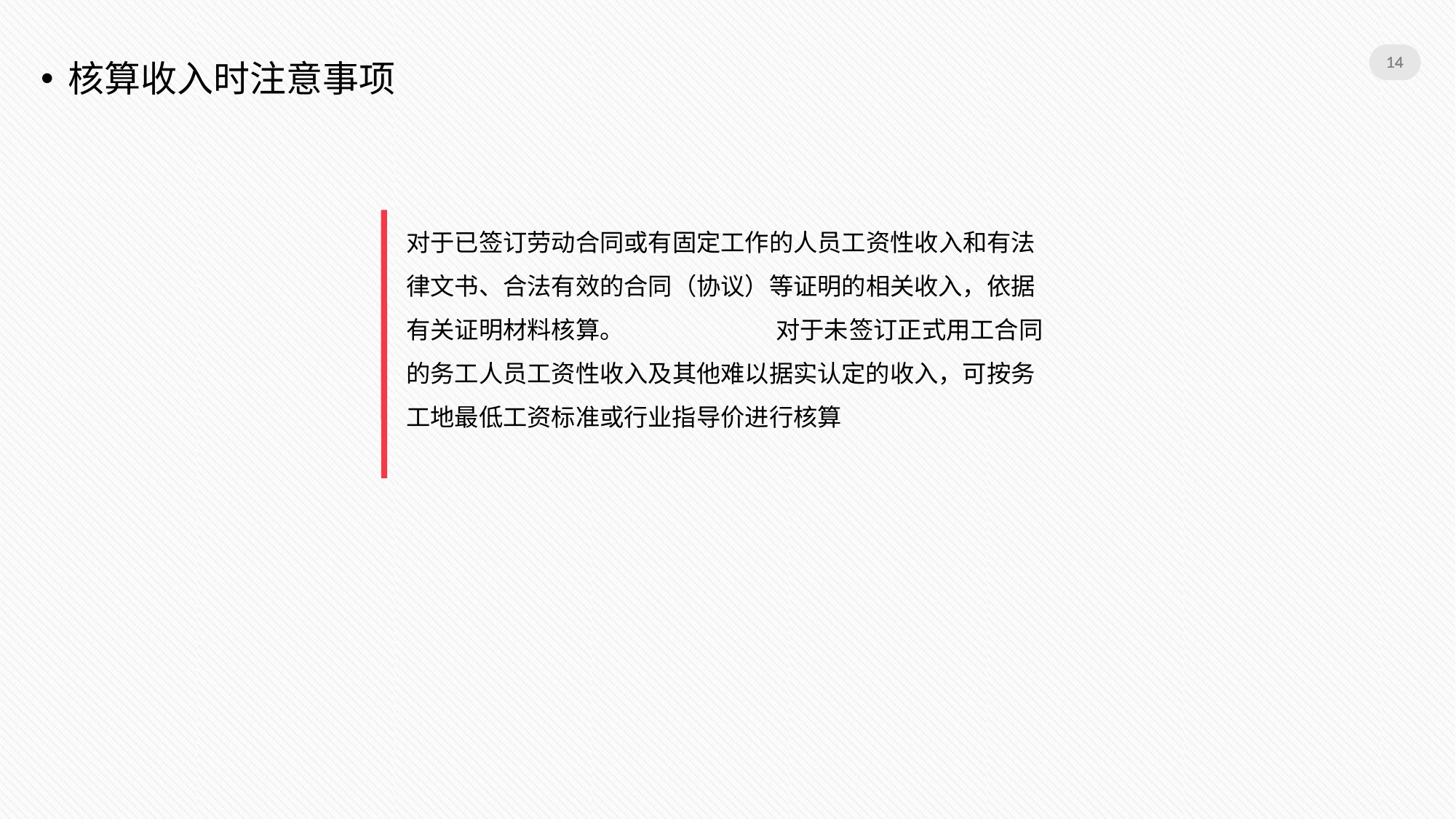

14
14
核算收入时注意事项
对于已签订劳动合同或有固定工作的人员工资性收入和有法律文书、合法有效的合同（协议）等证明的相关收入，依据有关证明材料核算。                            对于未签订正式用工合同的务工人员工资性收入及其他难以据实认定的收入，可按务工地最低工资标准或行业指导价进行核算